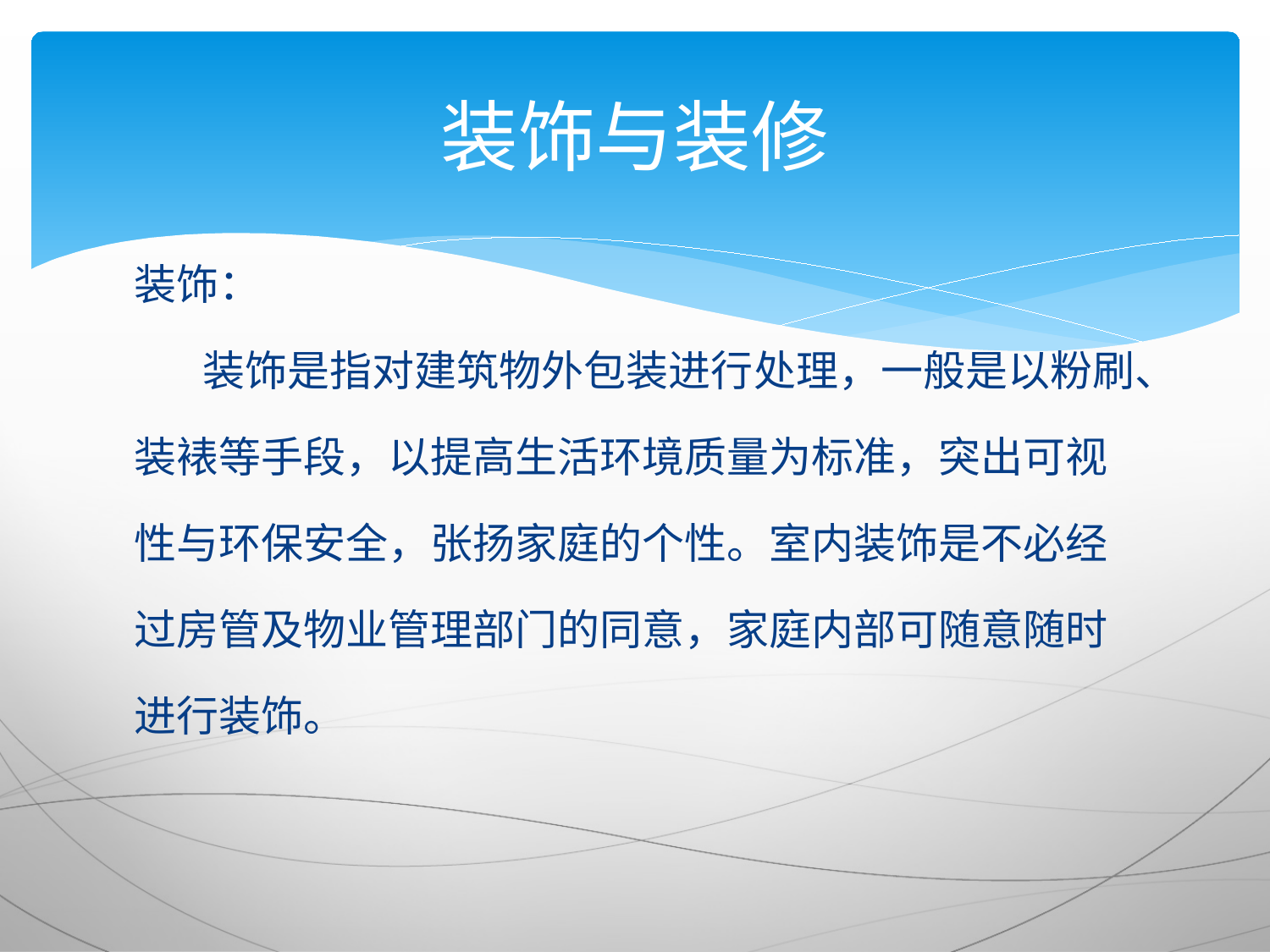

# 装饰与装修

装饰：
       装饰是指对建筑物外包装进行处理，一般是以粉刷、装裱等手段，以提高生活环境质量为标准，突出可视性与环保安全，张扬家庭的个性。室内装饰是不必经过房管及物业管理部门的同意，家庭内部可随意随时进行装饰。